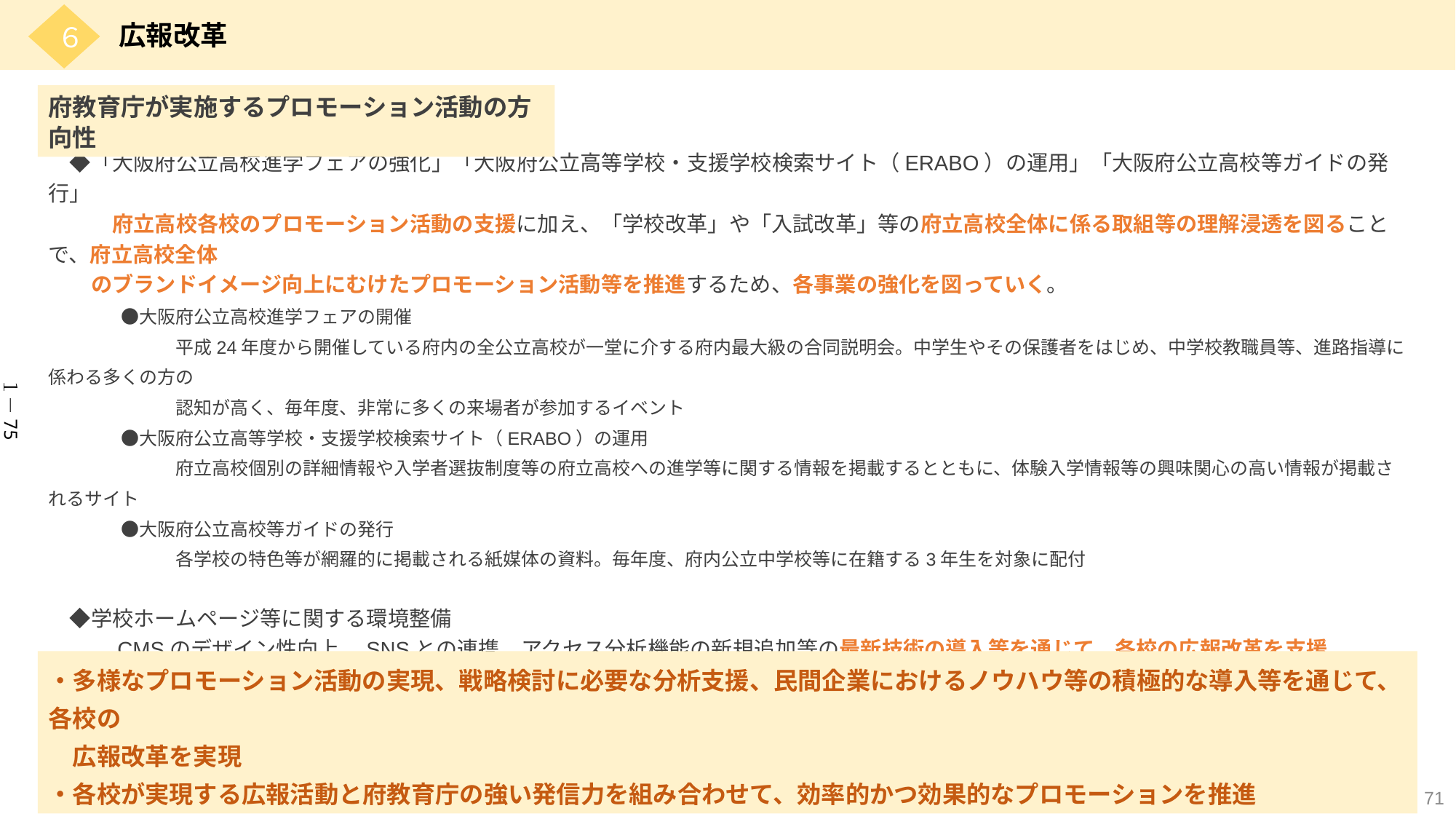

６
広報改革
府教育庁が実施するプロモーション活動の方向性
　◆「大阪府公立高校進学フェアの強化」「大阪府公立高等学校・支援学校検索サイト（ERABO）の運用」「大阪府公立高校等ガイドの発行」
　　　府立高校各校のプロモーション活動の支援に加え、「学校改革」や「入試改革」等の府立高校全体に係る取組等の理解浸透を図ることで、府立高校全体
　　のブランドイメージ向上にむけたプロモーション活動等を推進するため、各事業の強化を図っていく。
　　　　●大阪府公立高校進学フェアの開催
　　　　　　　平成24年度から開催している府内の全公立高校が一堂に介する府内最大級の合同説明会。中学生やその保護者をはじめ、中学校教職員等、進路指導に係わる多くの方の
　　　　　　　認知が高く、毎年度、非常に多くの来場者が参加するイベント
　　　　●大阪府公立高等学校・支援学校検索サイト（ERABO）の運用
　　　　　　　府立高校個別の詳細情報や入学者選抜制度等の府立高校への進学等に関する情報を掲載するとともに、体験入学情報等の興味関心の高い情報が掲載されるサイト
　　　　●大阪府公立高校等ガイドの発行
　　　　　　　各学校の特色等が網羅的に掲載される紙媒体の資料。毎年度、府内公立中学校等に在籍する3年生を対象に配付

　◆学校ホームページ等に関する環境整備
　　　CMSのデザイン性向上、SNSとの連携、アクセス分析機能の新規追加等の最新技術の導入等を通じて、各校の広報改革を支援

　◆民間企業等と連携した広報改革支援
　　　公民連携の仕組み等も最大限活用し、民間企業等におけるブランディング戦略やプロモーション戦略のノウハウ等を取り入れる。
１－75
・多様なプロモーション活動の実現、戦略検討に必要な分析支援、民間企業におけるノウハウ等の積極的な導入等を通じて、各校の
　広報改革を実現
・各校が実現する広報活動と府教育庁の強い発信力を組み合わせて、効率的かつ効果的なプロモーションを推進
71